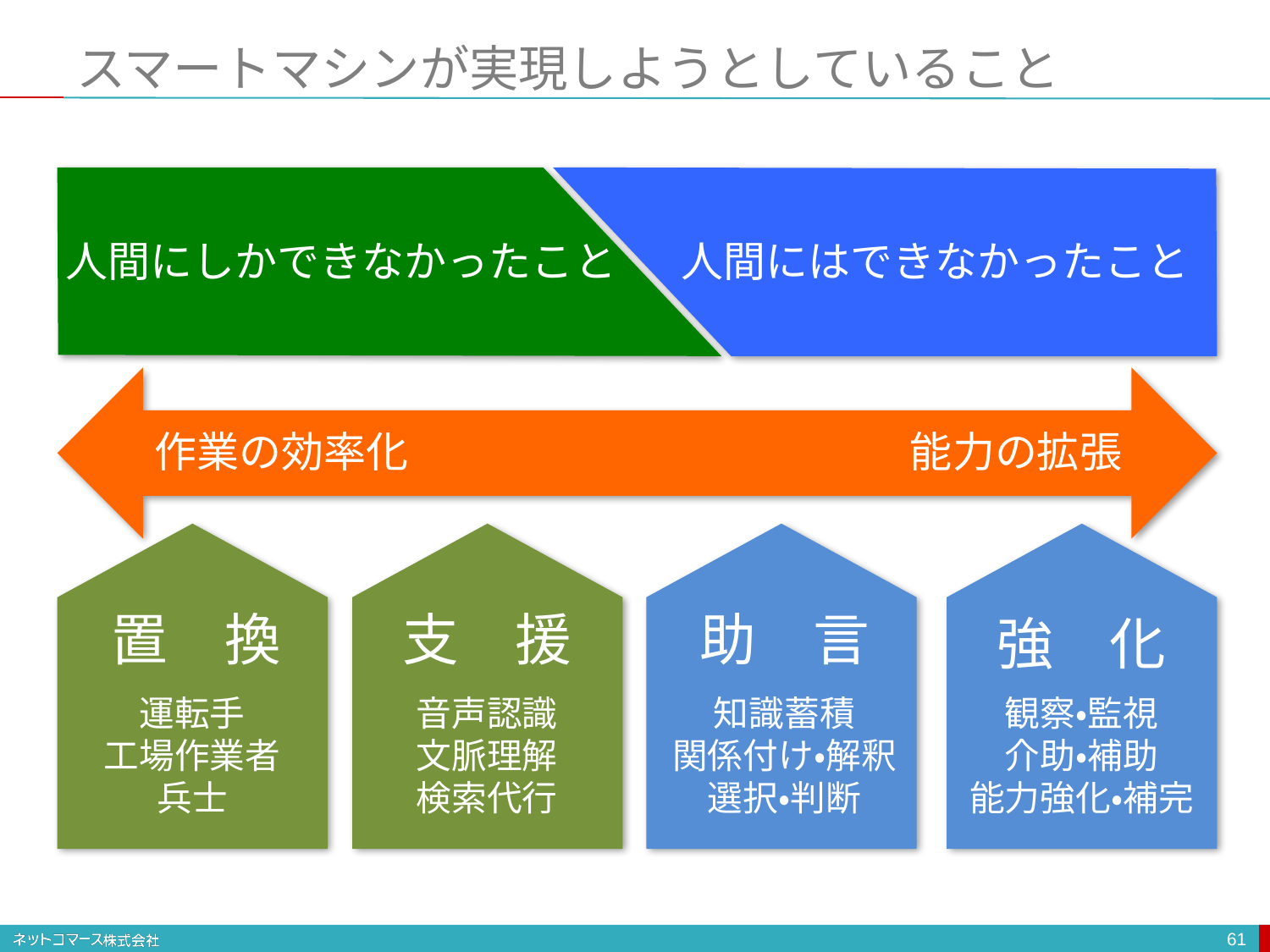

# スマートマシンが実現しようとしていること

人間にしかできなかったこと
人間にはできなかったこと

作業の効率化
能力の拡張

置　換
支　援
助　言
強　化
運転手
工場作業者
兵士
音声認識
文脈理解
検索代行
観察・監視
介助・補助
能力強化・補完
知識蓄積
関係付け・解釈
選択・判断
61